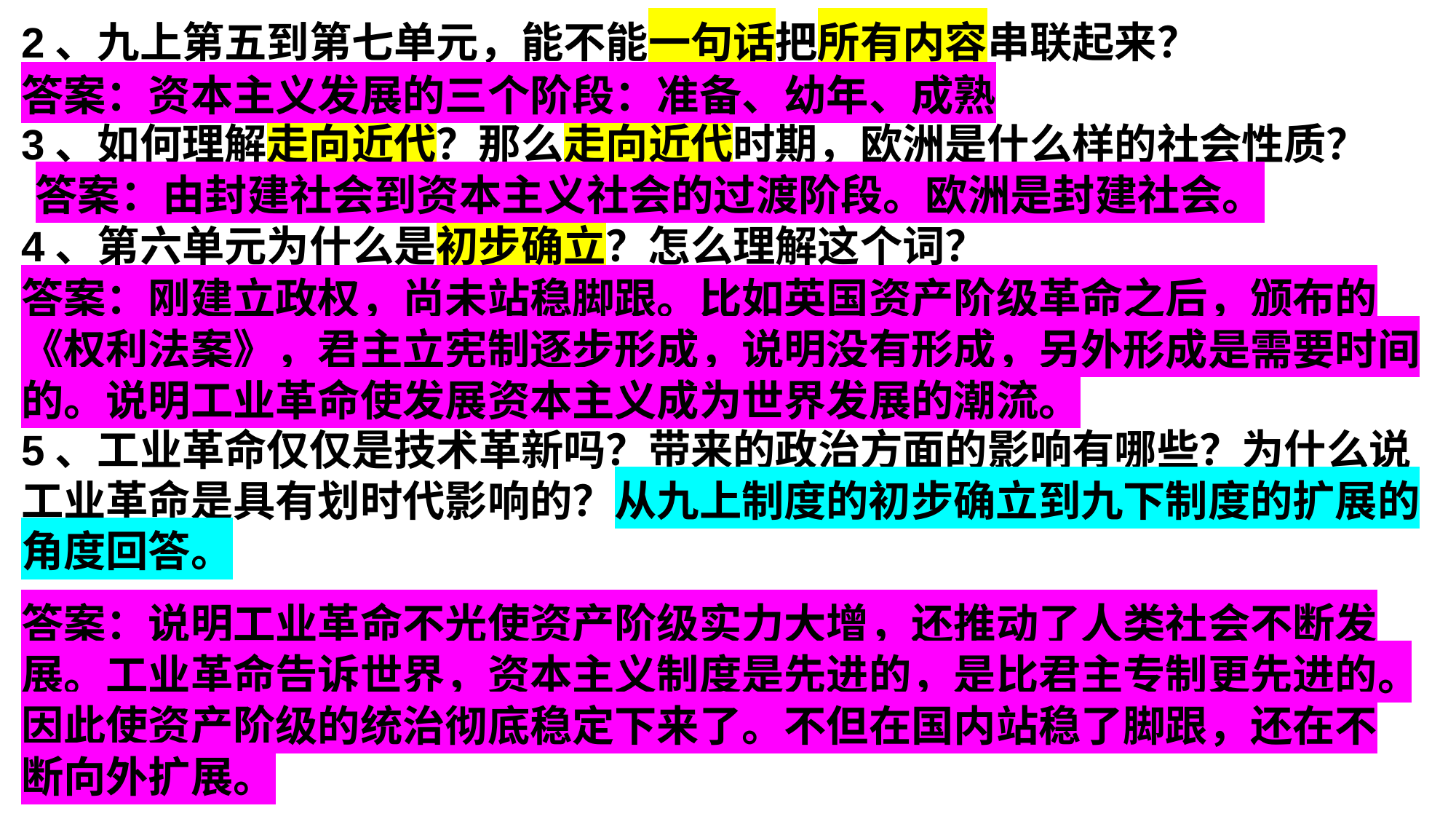

2、九上第五到第七单元，能不能一句话把所有内容串联起来？

3、如何理解走向近代？那么走向近代时期，欧洲是什么样的社会性质？

4、第六单元为什么是初步确立？怎么理解这个词？

5、工业革命仅仅是技术革新吗？带来的政治方面的影响有哪些？为什么说工业革命是具有划时代影响的？从九上制度的初步确立到九下制度的扩展的角度回答。

答案：资本主义发展的三个阶段：准备、幼年、成熟
答案：由封建社会到资本主义社会的过渡阶段。欧洲是封建社会。
答案：刚建立政权，尚未站稳脚跟。比如英国资产阶级革命之后，颁布的《权利法案》，君主立宪制逐步形成，说明没有形成，另外形成是需要时间的。说明工业革命使发展资本主义成为世界发展的潮流。
答案：说明工业革命不光使资产阶级实力大增，还推动了人类社会不断发展。工业革命告诉世界，资本主义制度是先进的，是比君主专制更先进的。因此使资产阶级的统治彻底稳定下来了。不但在国内站稳了脚跟，还在不断向外扩展。